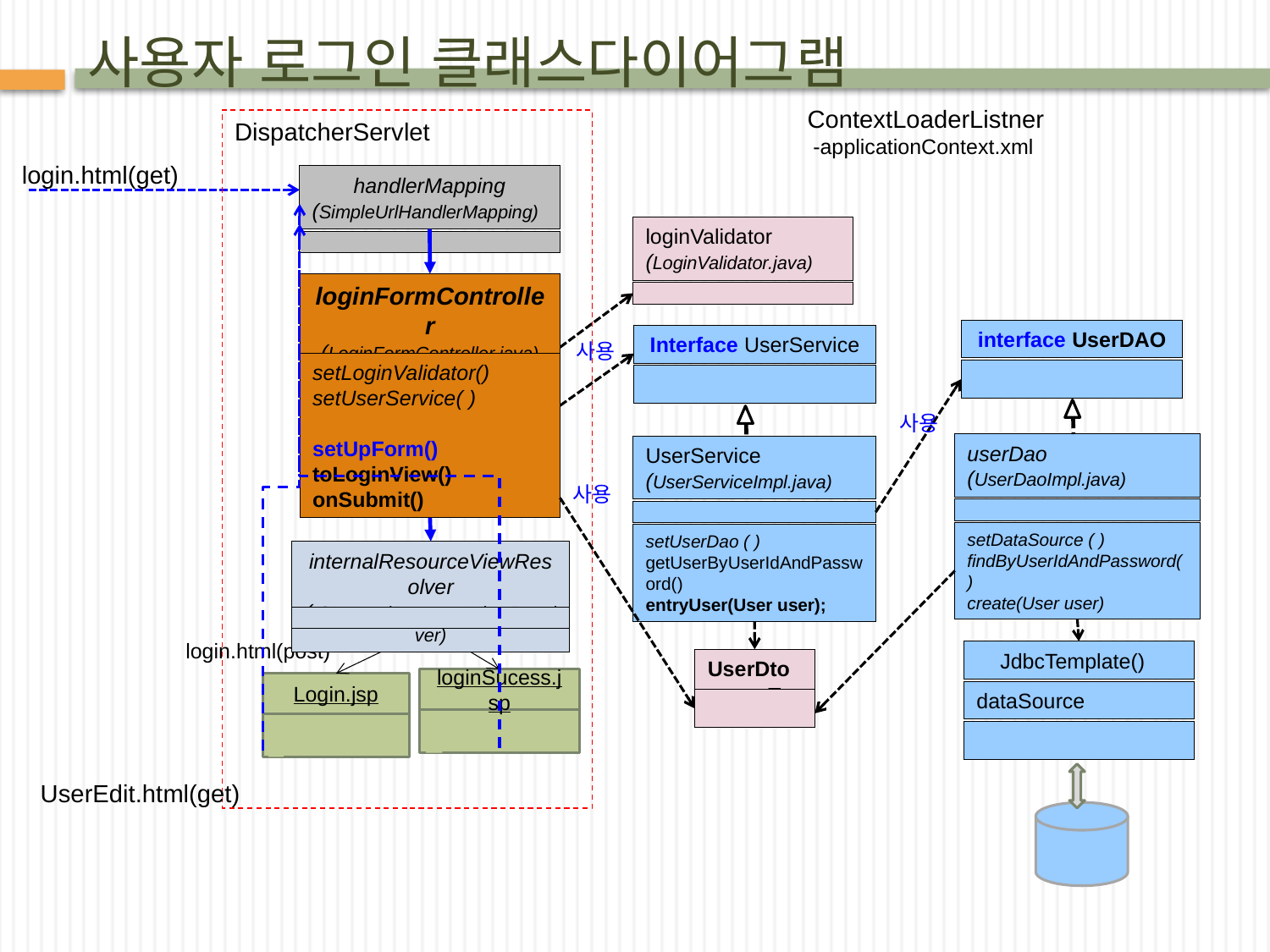

# 사용자 로그인 클래스다이어그램
ContextLoaderListner
 -applicationContext.xml
DispatcherServlet
login.html(get)
handlerMapping
(SimpleUrlHandlerMapping)

loginValidator
(LoginValidator.java)

loginFormController
(LoginFormController.java)

setLoginValidator()
setUserService( )

setUpForm()
toLoginView()
onSubmit()
interface UserDAO

Interface UserService

사용

사용

userDao
(UserDaoImpl.java)

setDataSource ( )
findByUserIdAndPassword()
create(User user)
UserService
(UserServiceImpl.java)

setUserDao ( )
getUserByUserIdAndPassword()
entryUser(User user);
사용
internalResourceViewResolver ( SInternalResourceViewResolver)

login.html(post)
    JdbcTemplate()
dataSource

UserDto         ㅋ

loginSucess.jsp

Login.jsp

UserEdit.html(get)